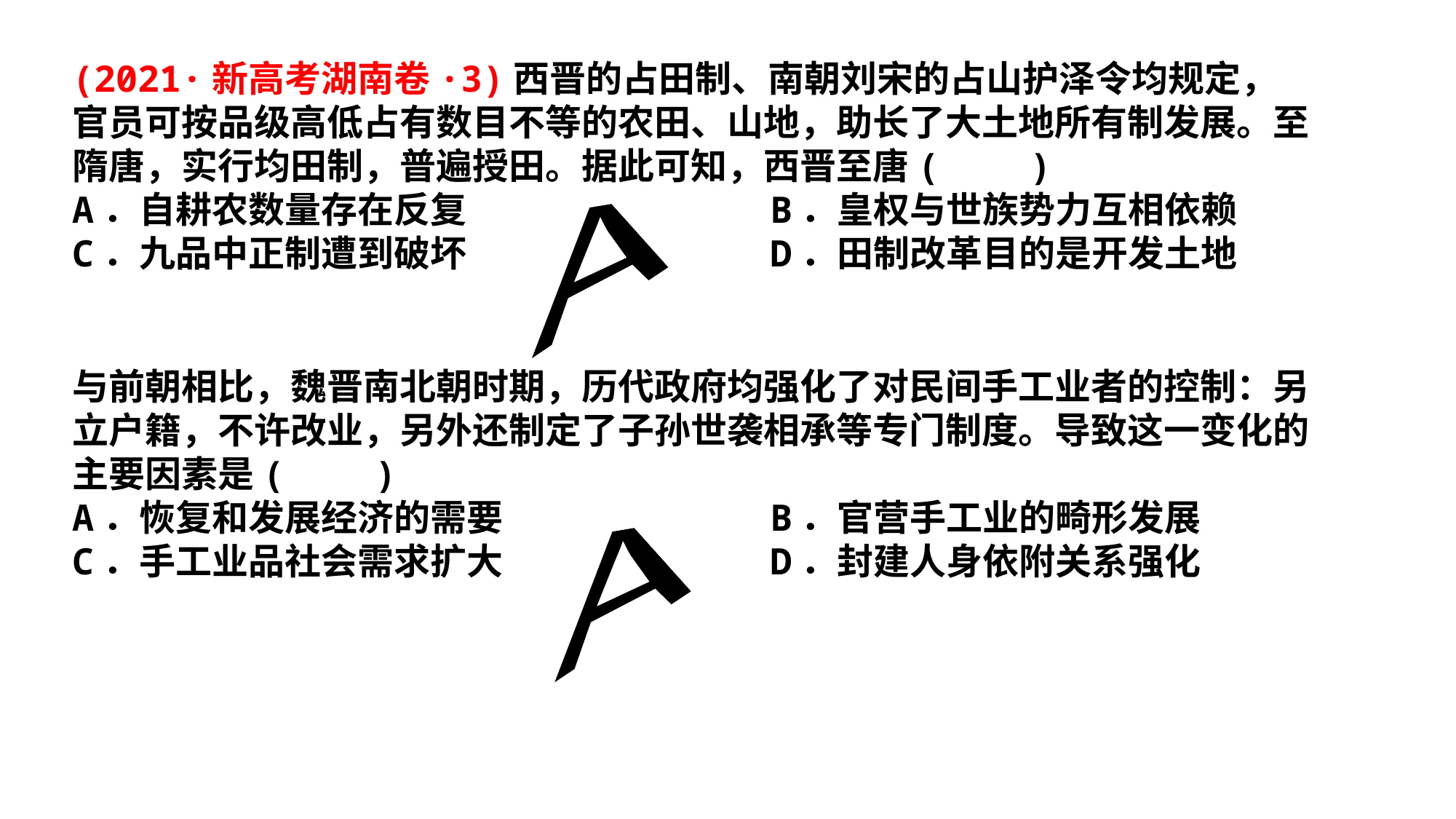

(2021·新高考湖南卷·3)西晋的占田制、南朝刘宋的占山护泽令均规定，官员可按品级高低占有数目不等的农田、山地，助长了大土地所有制发展。至隋唐，实行均田制，普遍授田。据此可知，西晋至唐(　　)
A．自耕农数量存在反复	B．皇权与世族势力互相依赖
C．九品中正制遭到破坏	D．田制改革目的是开发土地
A
与前朝相比，魏晋南北朝时期，历代政府均强化了对民间手工业者的控制：另立户籍，不许改业，另外还制定了子孙世袭相承等专门制度。导致这一变化的主要因素是(　　)
A．恢复和发展经济的需要	B．官营手工业的畸形发展
C．手工业品社会需求扩大	D．封建人身依附关系强化
A